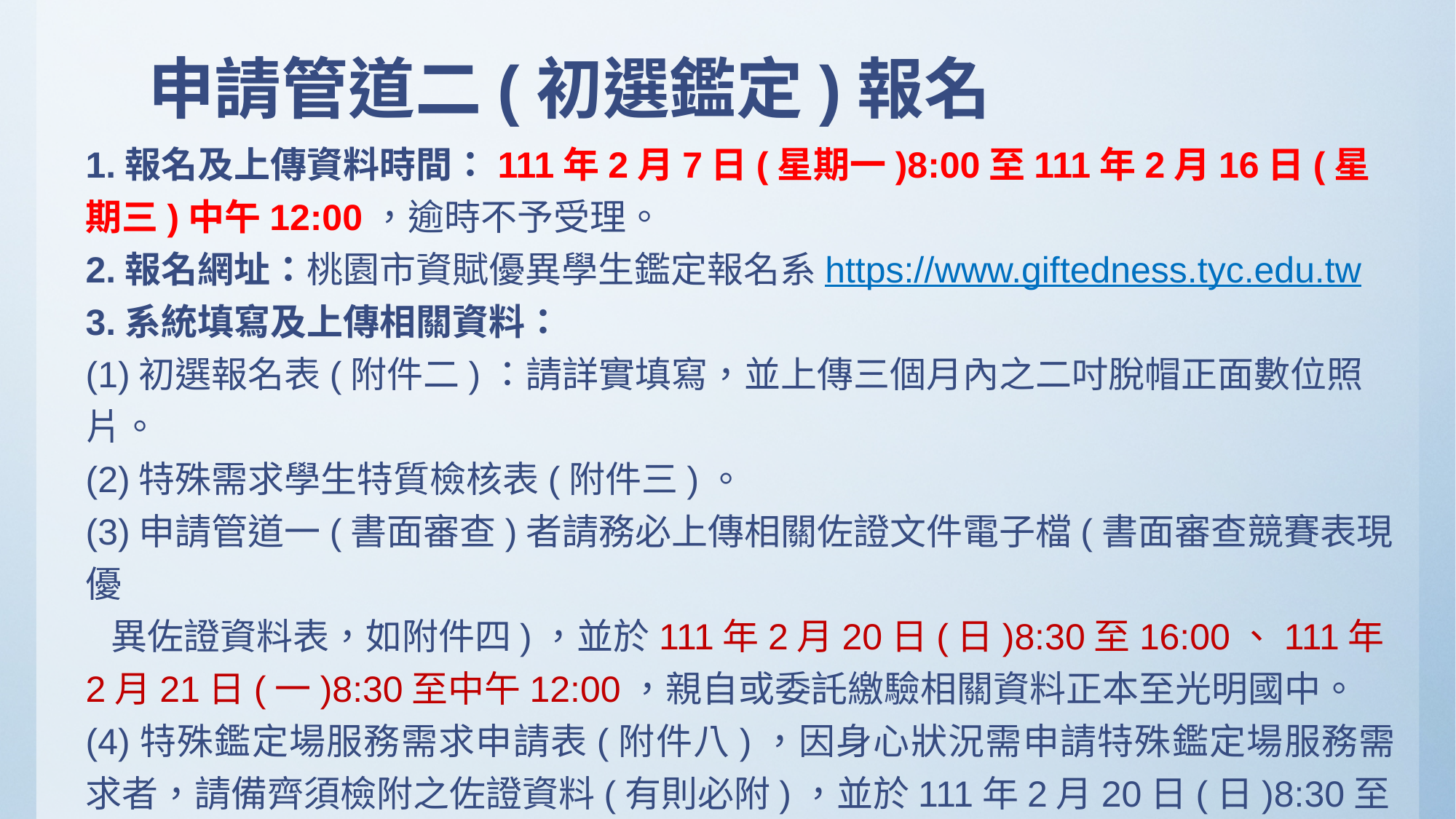

申請管道二(初選鑑定)報名
1.報名及上傳資料時間：111年2月7日(星期一)8:00至111年2月16日(星期三)中午12:00，逾時不予受理。
2.報名網址：桃園市資賦優異學生鑑定報名系https://www.giftedness.tyc.edu.tw
3.系統填寫及上傳相關資料：
(1)初選報名表(附件二)：請詳實填寫，並上傳三個月內之二吋脫帽正面數位照片。
(2)特殊需求學生特質檢核表(附件三)。
(3)申請管道一(書面審查)者請務必上傳相關佐證文件電子檔(書面審查競賽表現優
  異佐證資料表，如附件四)，並於111年2月20日(日)8:30至16:00、111年2月21日(一)8:30至中午12:00，親自或委託繳驗相關資料正本至光明國中。
(4)特殊鑑定場服務需求申請表(附件八)，因身心狀況需申請特殊鑑定場服務需求者，請備齊須檢附之佐證資料(有則必附)，並於111年2月20日(日)8:30至16:00、111年2月21日(一)8:30至中午12:00，親自或委託繳驗相關資料正本至光明國中。